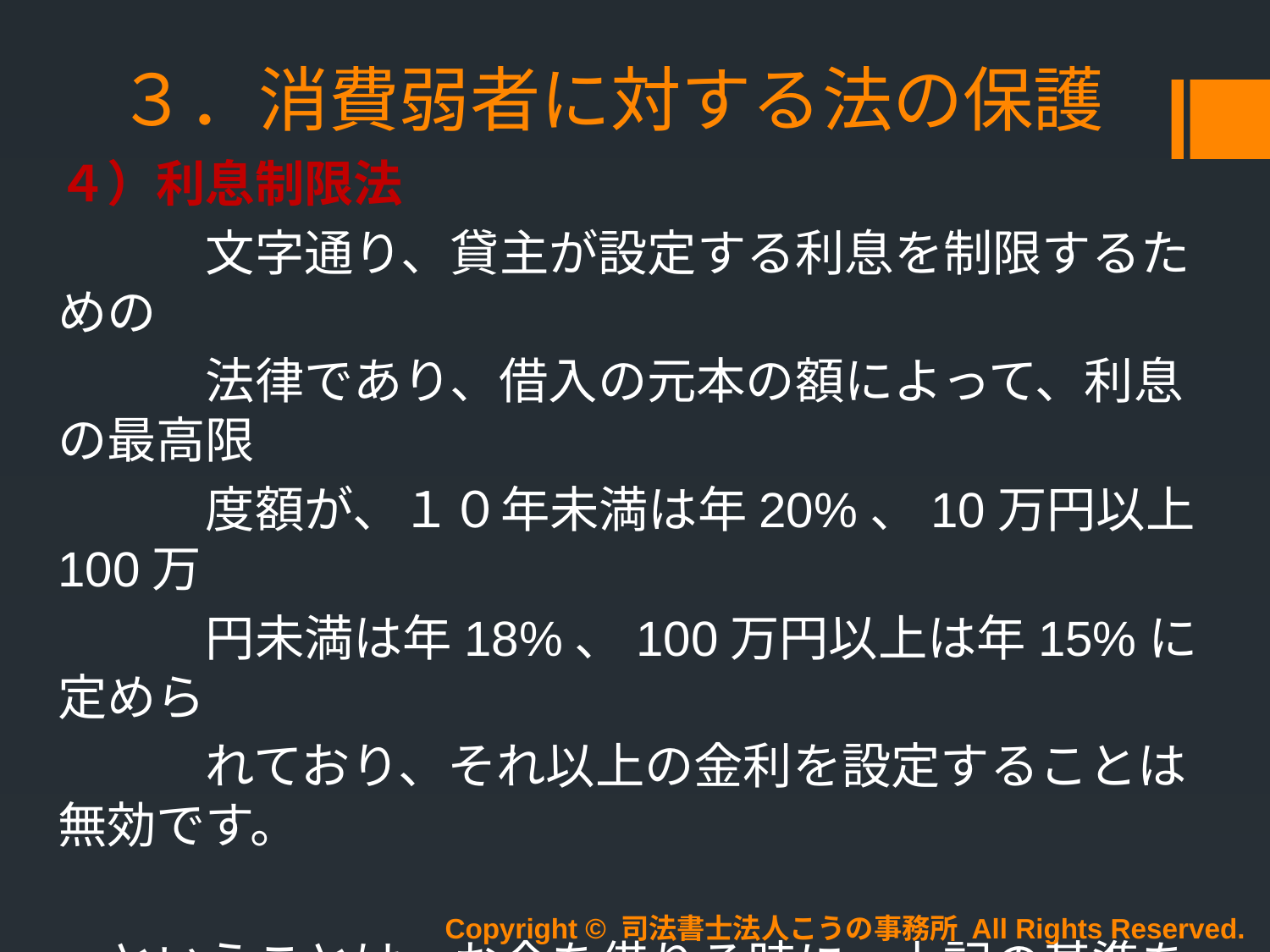

# ３．消費弱者に対する法の保護
４）利息制限法
　　　文字通り、貸主が設定する利息を制限するための
　　　法律であり、借入の元本の額によって、利息の最高限
　　　度額が、１０年未満は年20%、10万円以上100万
　　　円未満は年18%、100万円以上は年15%に定めら
　　　れており、それ以上の金利を設定することは無効です。

　ということは、お金を借りる時に、上記の基準をしっかり理解
　しておけば、違法な金利をみやぶることができます。
Copyright © 司法書士法人こうの事務所 All Rights Reserved.